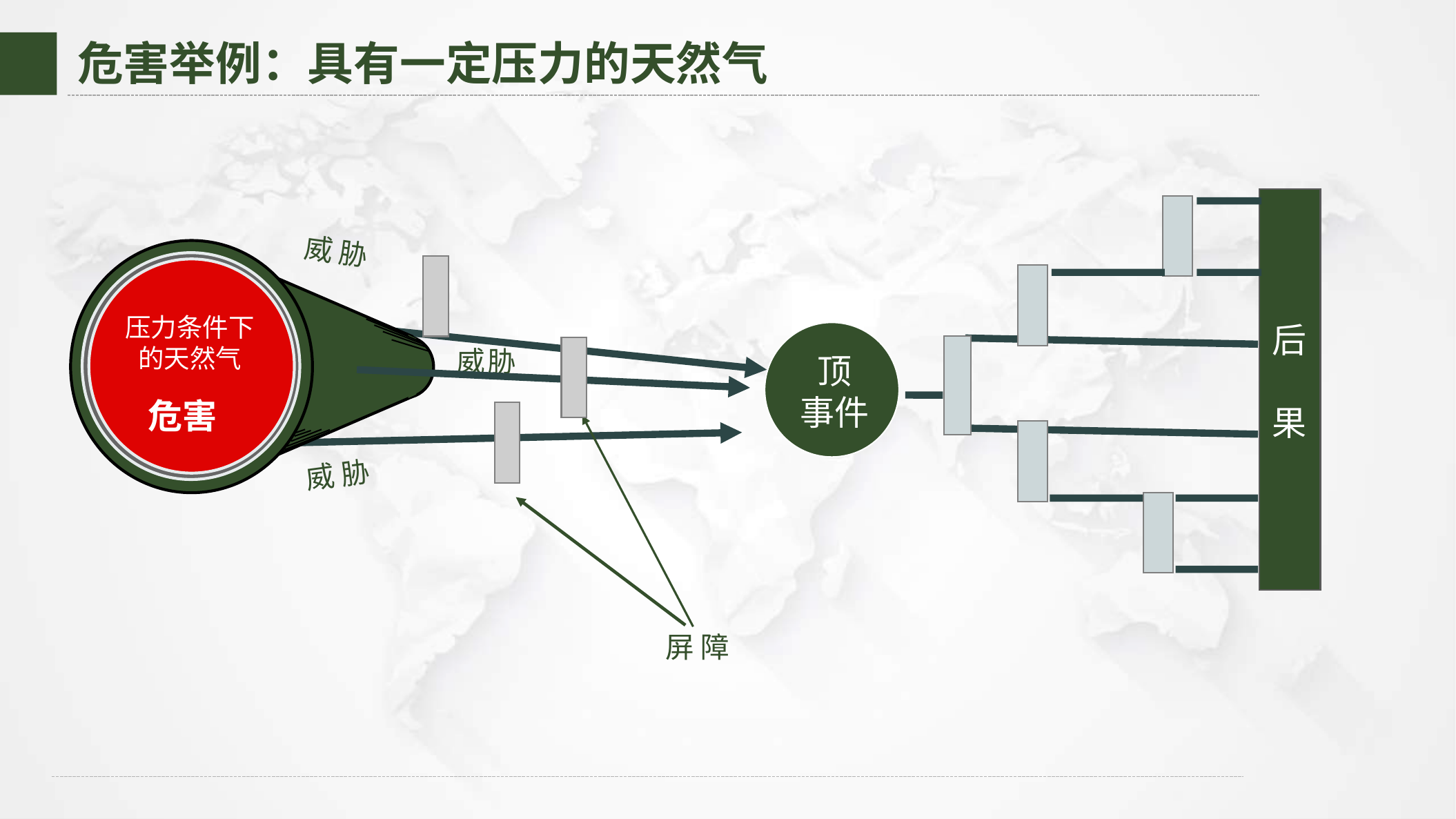

危害举例：具有一定压力的天然气

后

果

威 胁

压力条件下
的天然气

危害

顶
事件

   威 胁

威 胁

屏 障